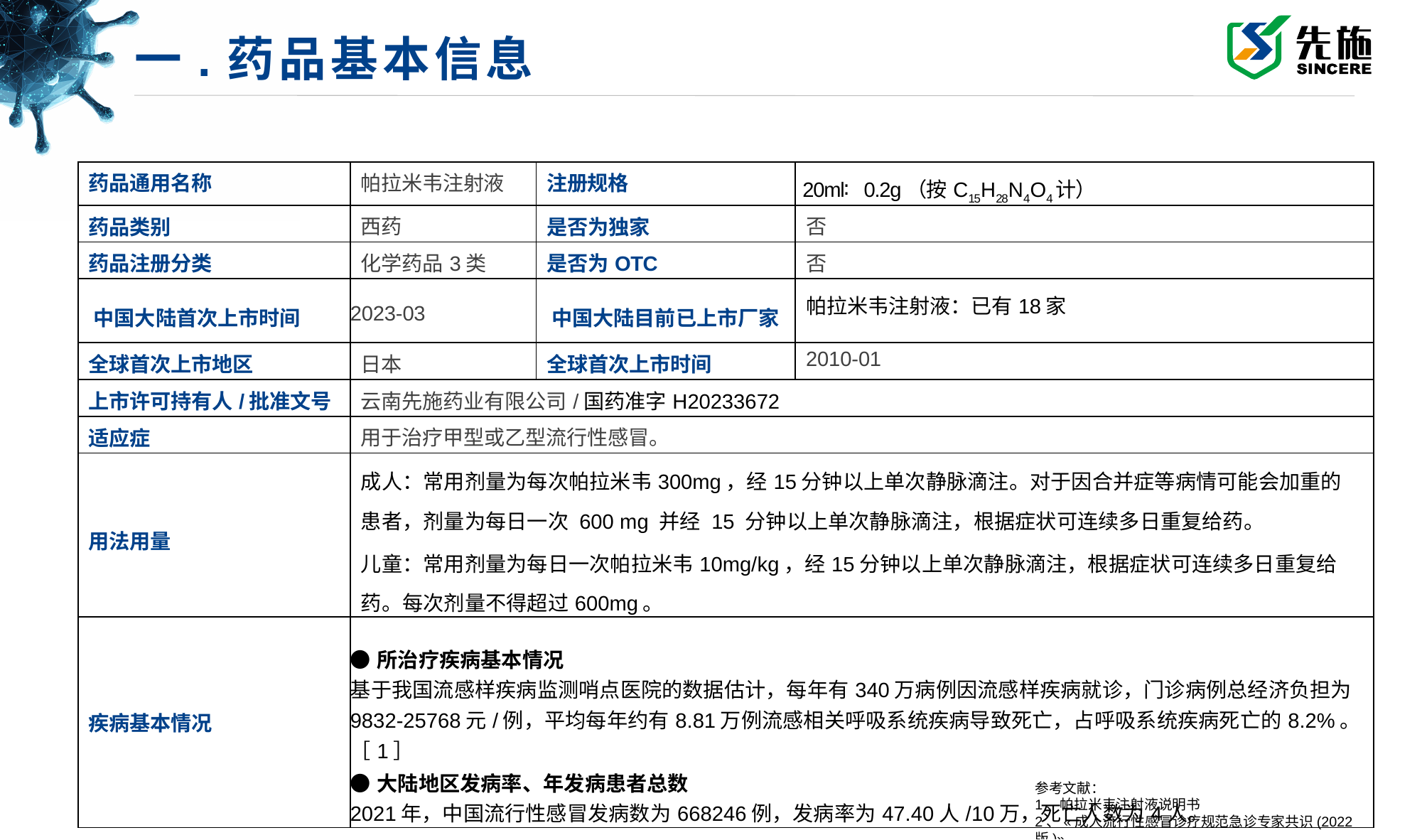

一.药品基本信息
| 药品通用名称 | 帕拉米韦注射液 | 注册规格 | 20ml∶0.2g（按C15H28N4O4计） |
| --- | --- | --- | --- |
| 药品类别 | 西药 | 是否为独家 | 否 |
| 药品注册分类 | 化学药品3类 | 是否为OTC | 否 |
| 中国大陆首次上市时间 | 2023-03 | 中国大陆目前已上市厂家 | 帕拉米韦注射液：已有18家 |
| 全球首次上市地区 | 日本 | 全球首次上市时间 | 2010-01 |
| 上市许可持有人/批准文号 | 云南先施药业有限公司/国药准字H20233672 |  |  |
| 适应症 | 用于治疗甲型或乙型流行性感冒。 |  |  |
| 用法用量 | 成人：常用剂量为每次帕拉米韦300mg，经15分钟以上单次静脉滴注。对于因合并症等病情可能会加重的患者，剂量为每日一次 600 mg 并经 15 分钟以上单次静脉滴注，根据症状可连续多日重复给药。 儿童：常用剂量为每日一次帕拉米韦10mg/kg，经15分钟以上单次静脉滴注，根据症状可连续多日重复给药。每次剂量不得超过600mg。 |  |  |
| 疾病基本情况 | ●所治疗疾病基本情况 基于我国流感样疾病监测哨点医院的数据估计，每年有340万病例因流感样疾病就诊，门诊病例总经济负担为9832-25768元/例，平均每年约有8.81万例流感相关呼吸系统疾病导致死亡，占呼吸系统疾病死亡的8.2%。［1］ ●大陆地区发病率、年发病患者总数 2021年，中国流行性感冒发病数为668246例，发病率为47.40人/10万，死亡人数为4人。 |  |  |

参考文献：
1、帕拉米韦注射液说明书
2、«成人流行性感冒诊疗规范急诊专家共识(2022版)»